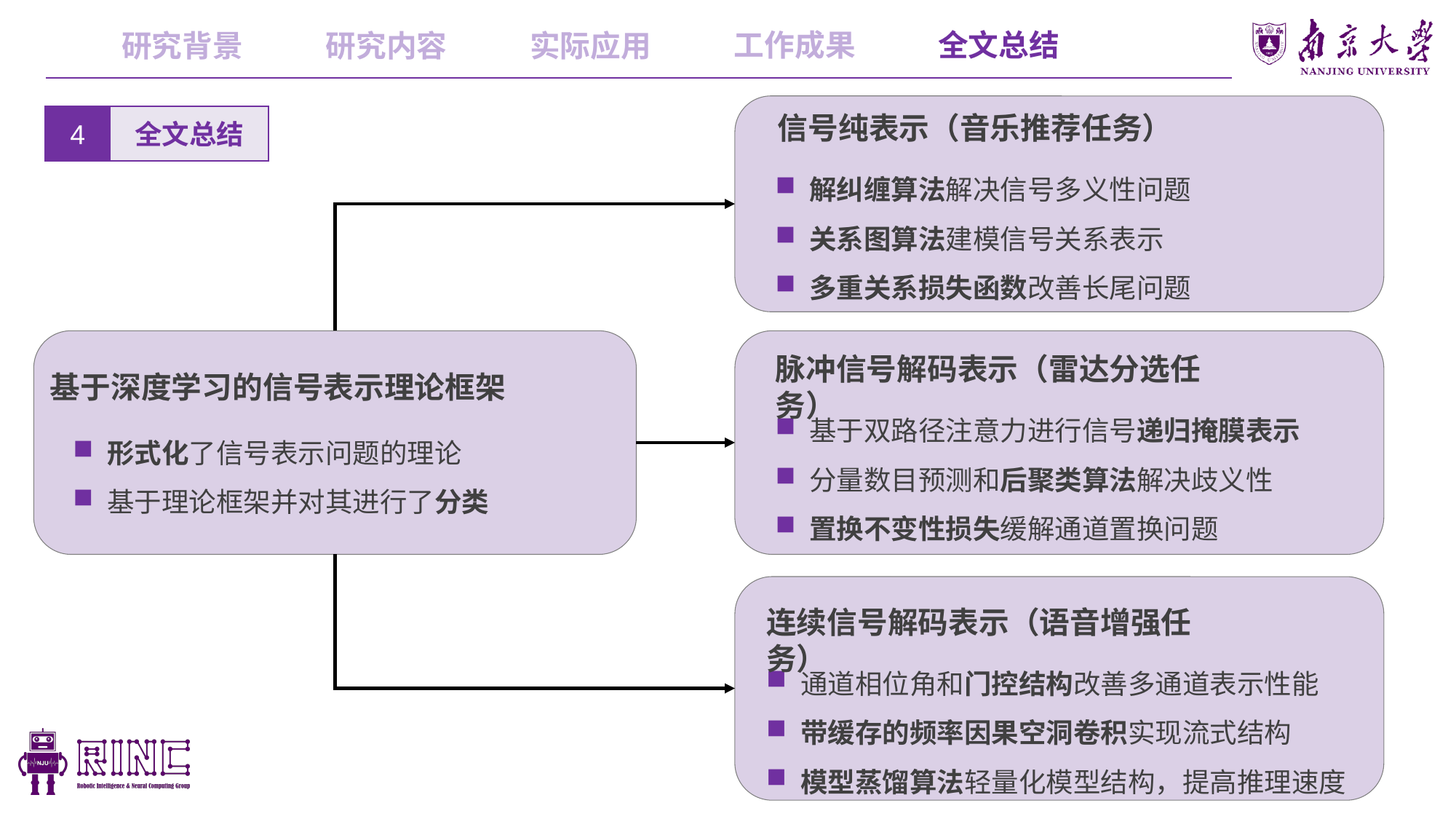

工作成果
全文总结
研究内容
实际应用
研究背景

信号纯表示（音乐推荐任务）
解纠缠算法解决信号多义性问题
关系图算法建模信号关系表示
多重关系损失函数改善长尾问题
4
全文总结

基于深度学习的信号表示理论框架
形式化了信号表示问题的理论
基于理论框架并对其进行了分类

脉冲信号解码表示（雷达分选任务）
基于双路径注意力进行信号递归掩膜表示
分量数目预测和后聚类算法解决歧义性
置换不变性损失缓解通道置换问题

连续信号解码表示（语音增强任务）
通道相位角和门控结构改善多通道表示性能
带缓存的频率因果空洞卷积实现流式结构
模型蒸馏算法轻量化模型结构，提高推理速度